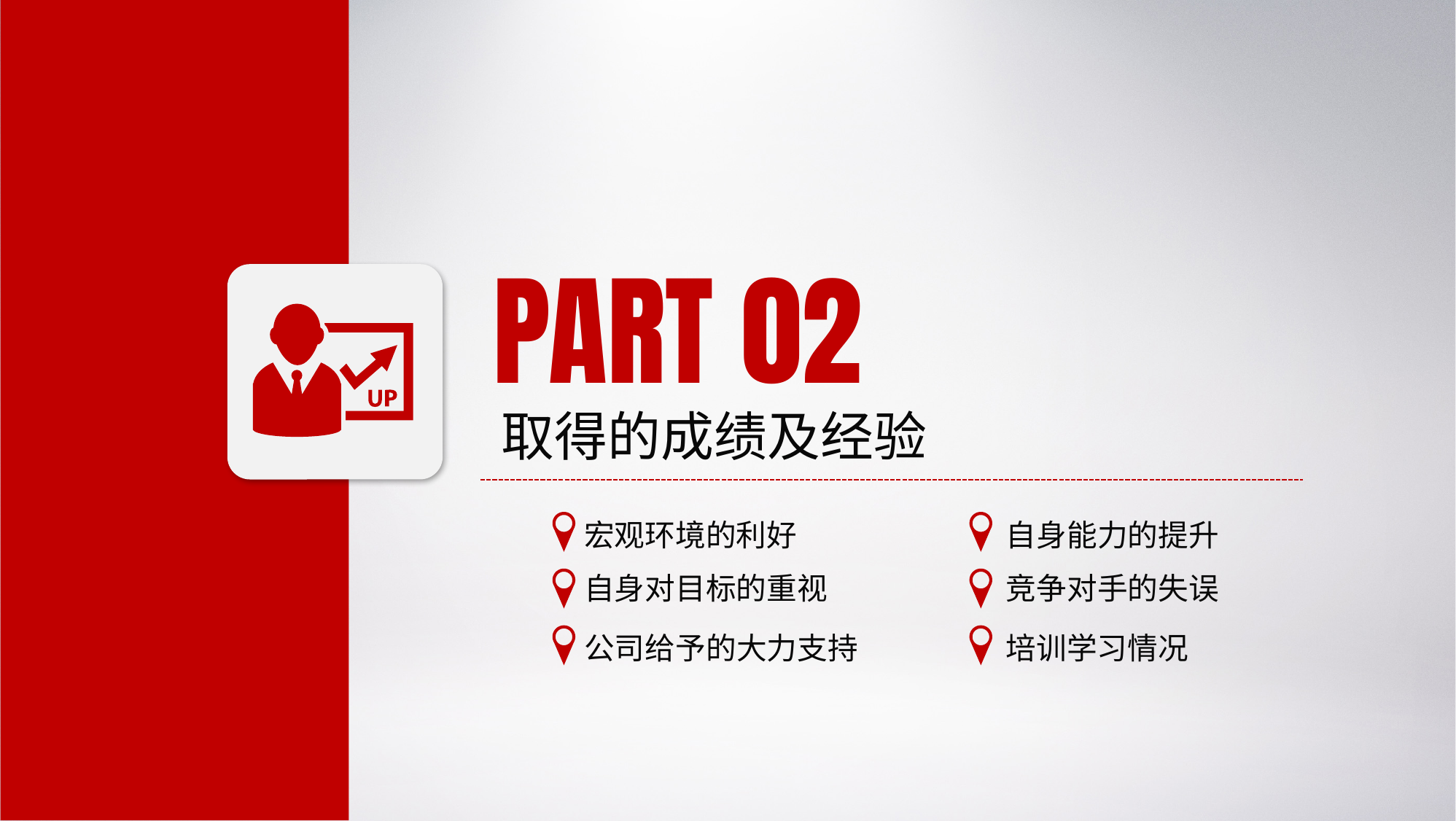

PART 02

取得的成绩及经验
宏观环境的利好
自身能力的提升

自身对目标的重视
竞争对手的失误

公司给予的大力支持
培训学习情况